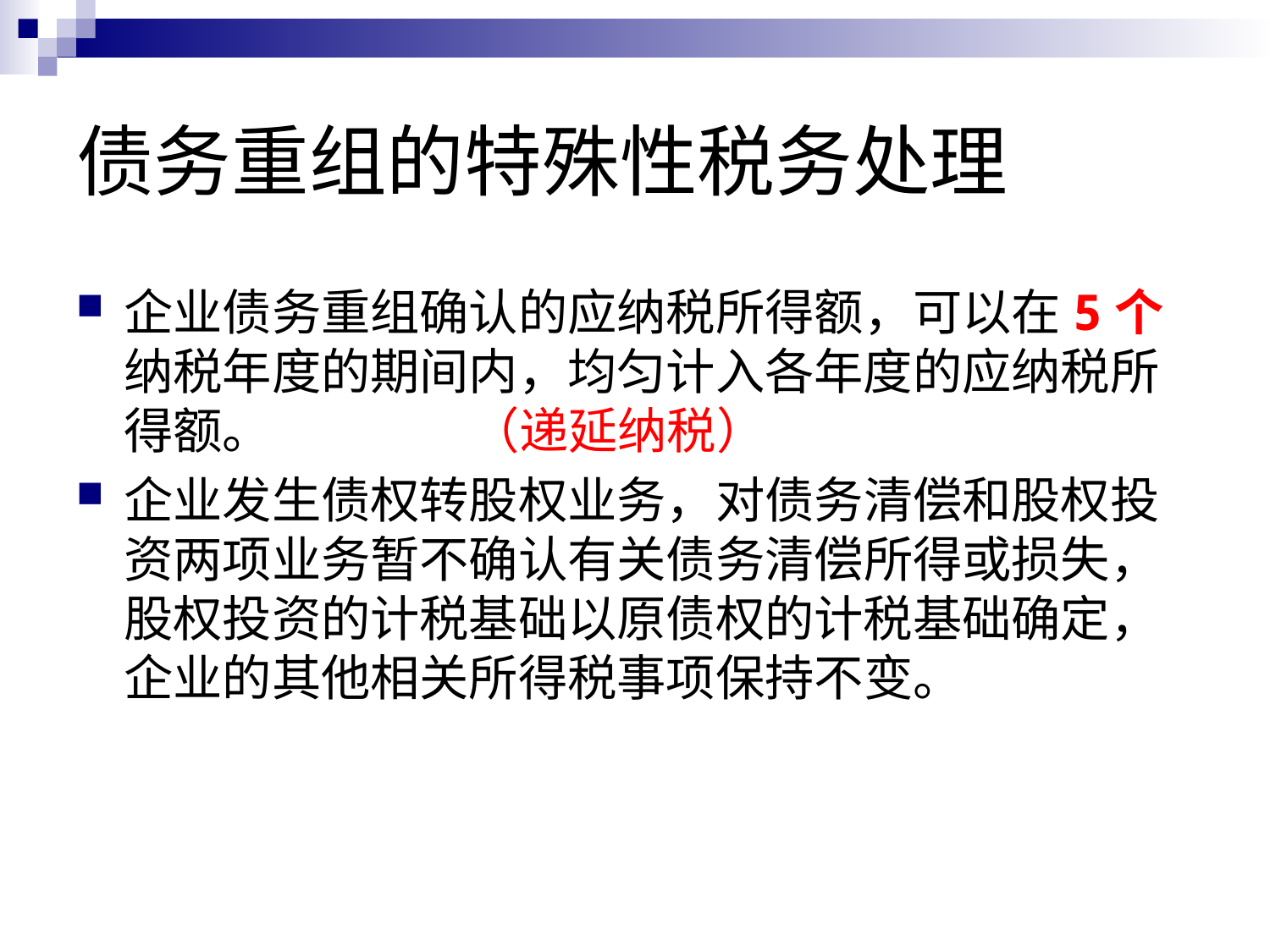

# 债务重组的特殊性税务处理
企业债务重组确认的应纳税所得额，可以在5个纳税年度的期间内，均匀计入各年度的应纳税所得额。                  （递延纳税）
企业发生债权转股权业务，对债务清偿和股权投资两项业务暂不确认有关债务清偿所得或损失，股权投资的计税基础以原债权的计税基础确定，企业的其他相关所得税事项保持不变。